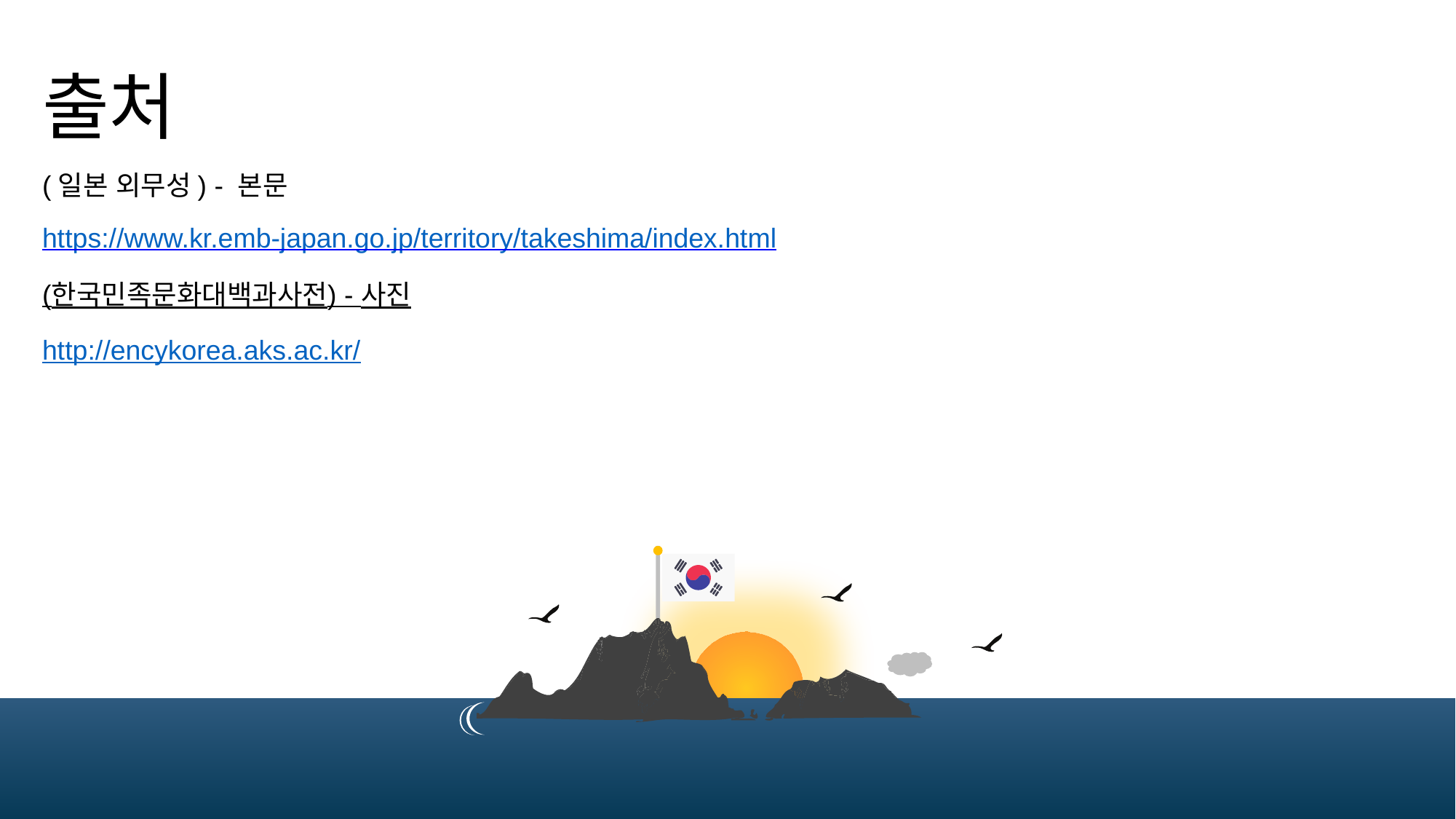

출처
(일본 외무성) - 본문
https://www.kr.emb-japan.go.jp/territory/takeshima/index.html
(한국민족문화대백과사전) - 사진
http://encykorea.aks.ac.kr/